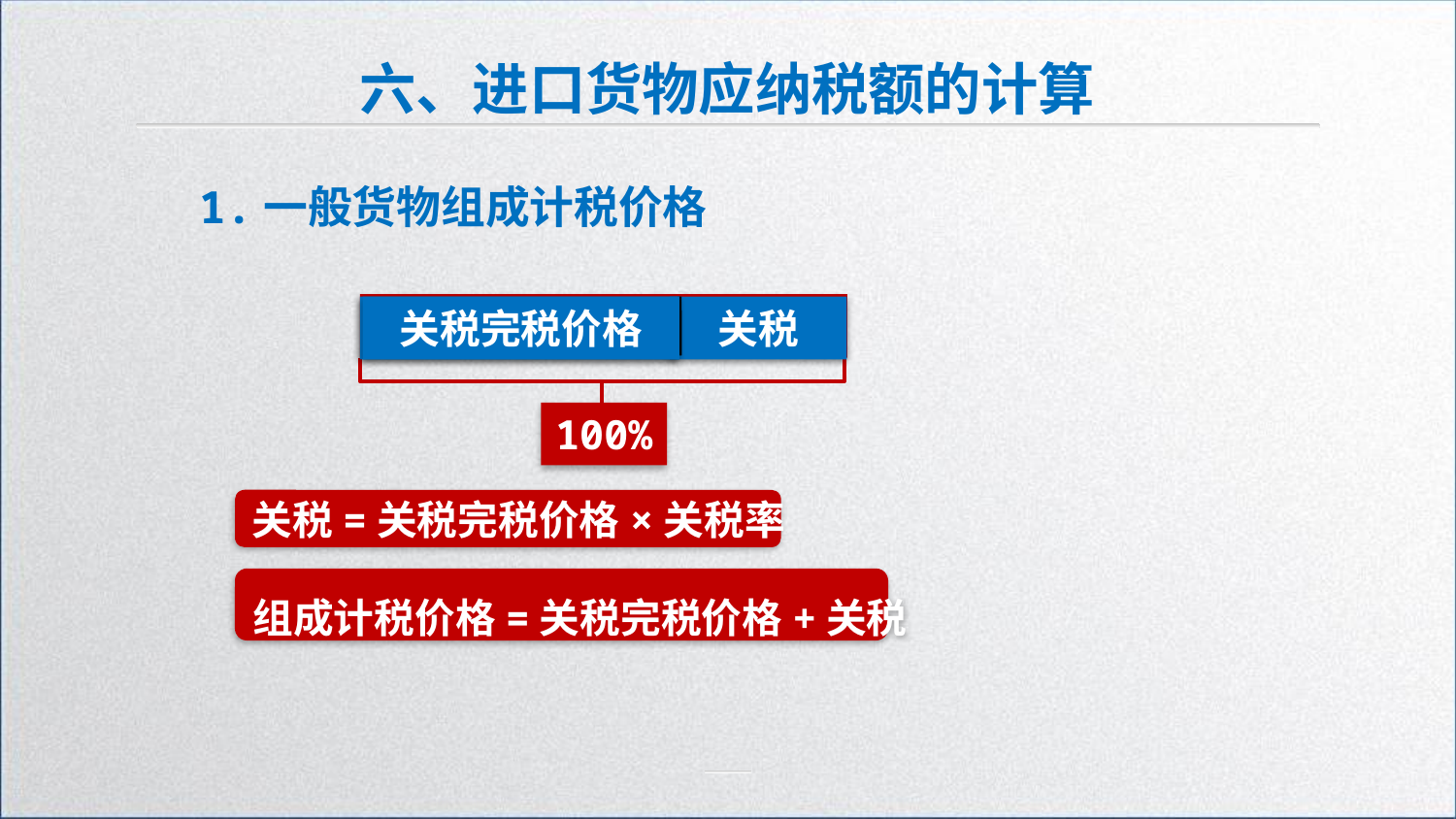

六、进口货物应纳税额的计算

1.一般货物组成计税价格

进口产品到岸价
关税完税价格
关税
100%
关税=关税完税价格×关税率
组成计税价格=关税完税价格+关税